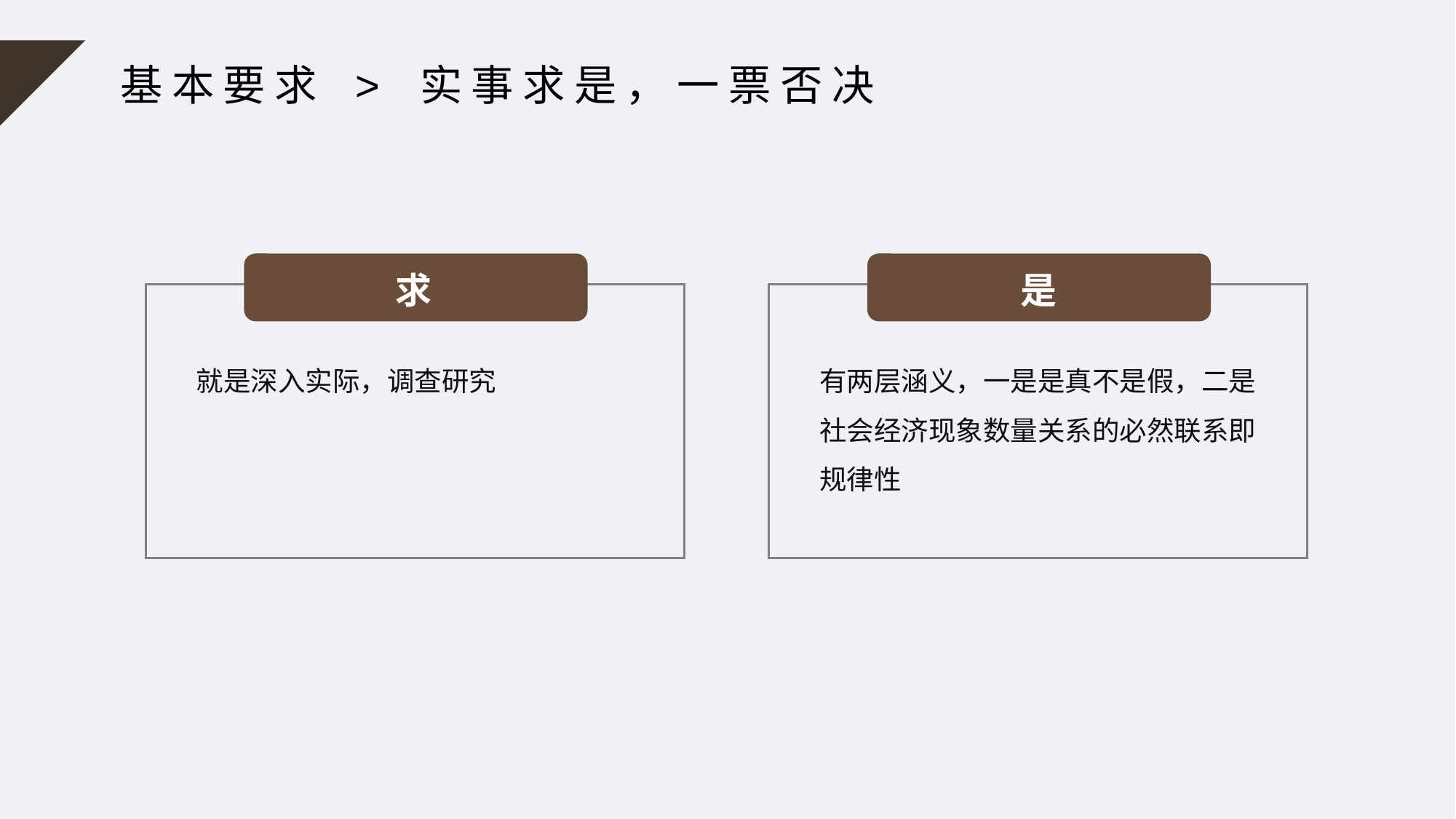

基本要求 > 实事求是，一票否决

求
是

就是深入实际，调查研究
有两层涵义，一是是真不是假，二是社会经济现象数量关系的必然联系即规律性